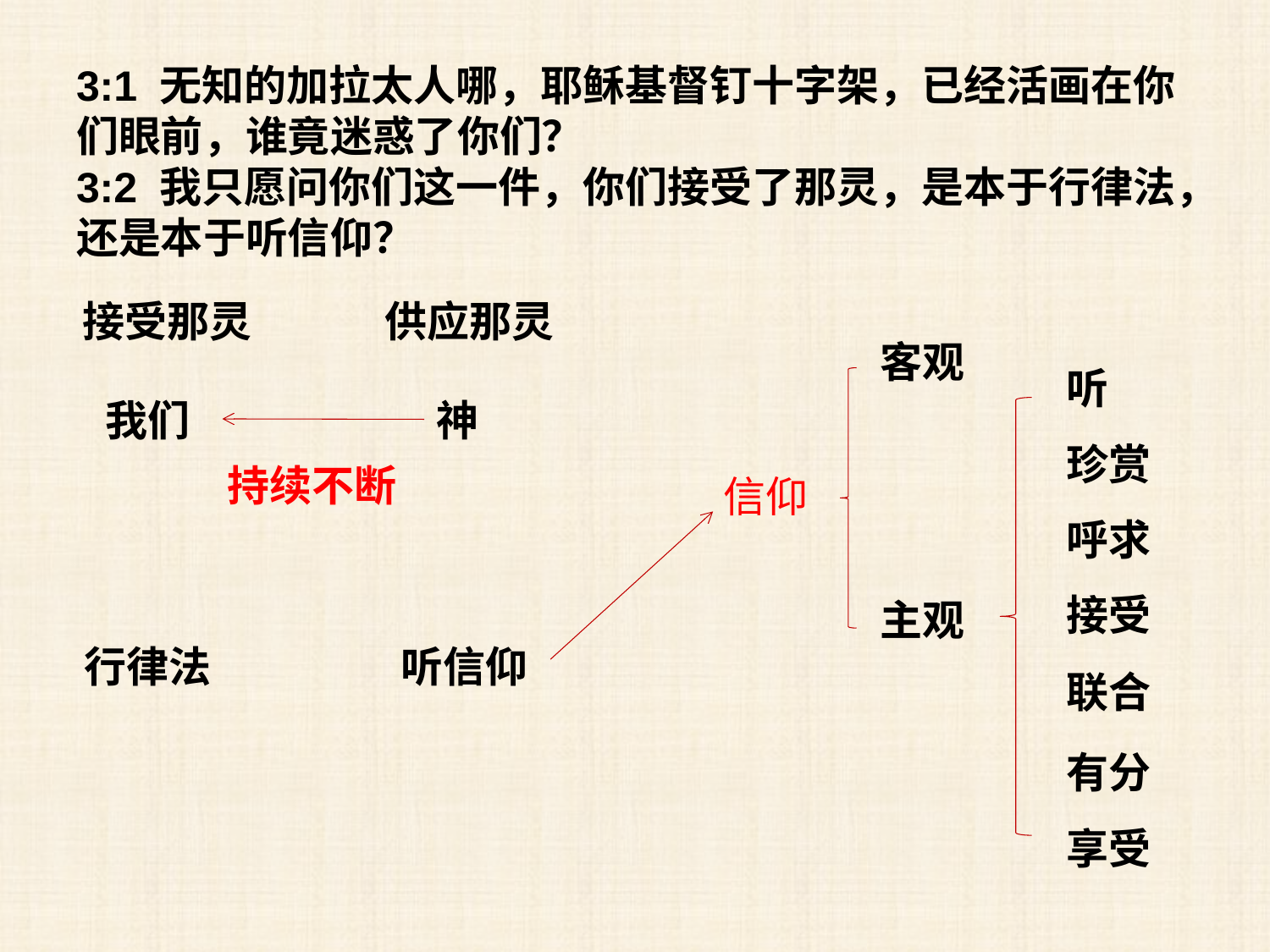

3:1 无知的加拉太人哪，耶稣基督钉十字架，已经活画在你们眼前，谁竟迷惑了你们？
3:2 我只愿问你们这一件，你们接受了那灵，是本于行律法，还是本于听信仰？
接受那灵
供应那灵
客观
听

我们
神

珍赏
持续不断
信仰
呼求
接受
主观
行律法
听信仰
联合
有分
享受